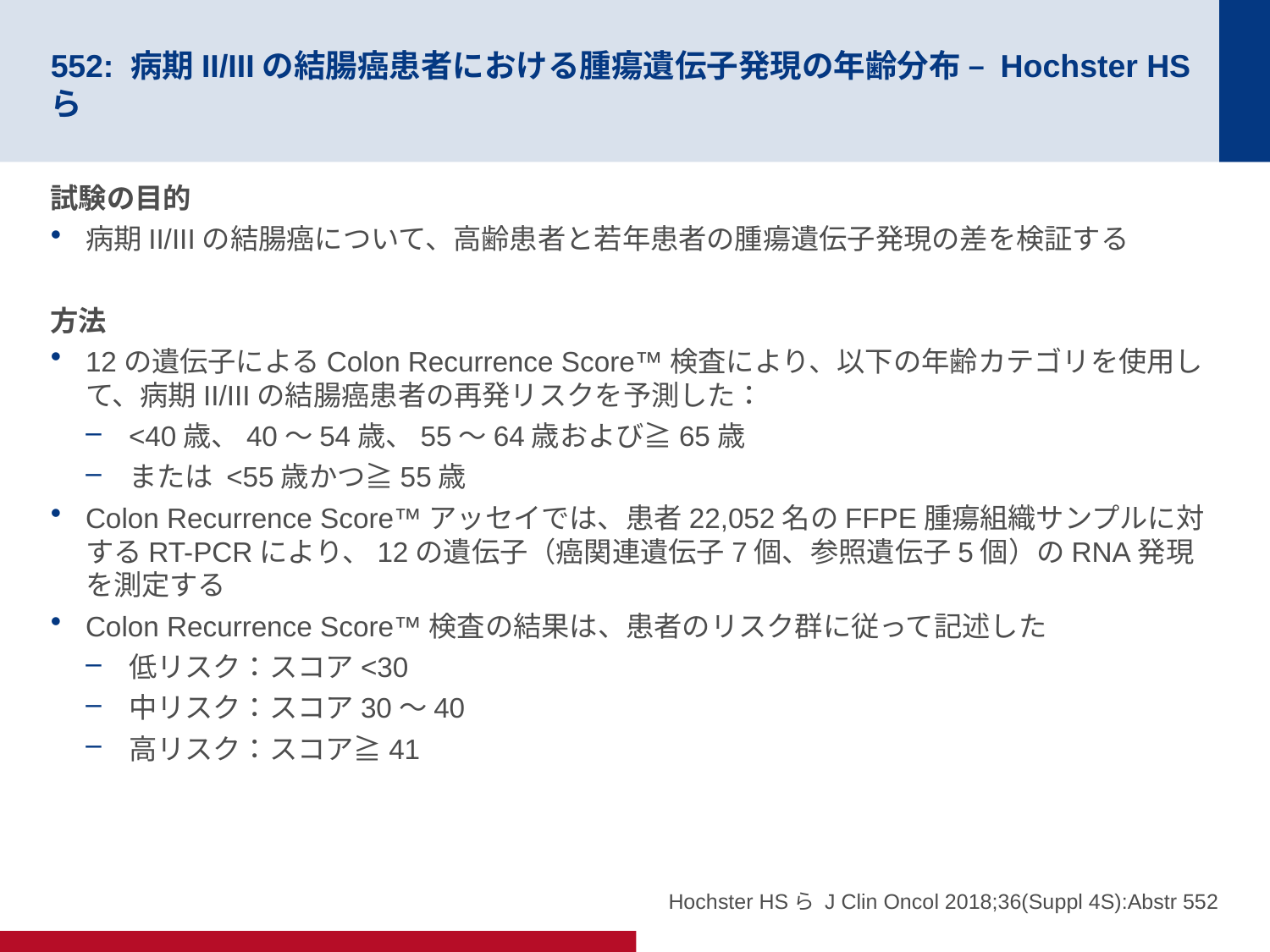

# 552: 病期II/IIIの結腸癌患者における腫瘍遺伝子発現の年齢分布 – Hochster HSら
試験の目的
病期II/IIIの結腸癌について、高齢患者と若年患者の腫瘍遺伝子発現の差を検証する

方法
12の遺伝子によるColon Recurrence Score™検査により、以下の年齢カテゴリを使用して、病期II/IIIの結腸癌患者の再発リスクを予測した：
<40歳、40～54歳、55～64歳および≧65歳
または <55歳かつ≧55歳
Colon Recurrence Score™アッセイでは、患者22,052名のFFPE腫瘍組織サンプルに対するRT-PCRにより、12の遺伝子（癌関連遺伝子7個、参照遺伝子5個）のRNA発現を測定する
Colon Recurrence Score™検査の結果は、患者のリスク群に従って記述した
低リスク：スコア<30
中リスク：スコア30～40
高リスク：スコア≧41
Hochster HSら J Clin Oncol 2018;36(Suppl 4S):Abstr 552